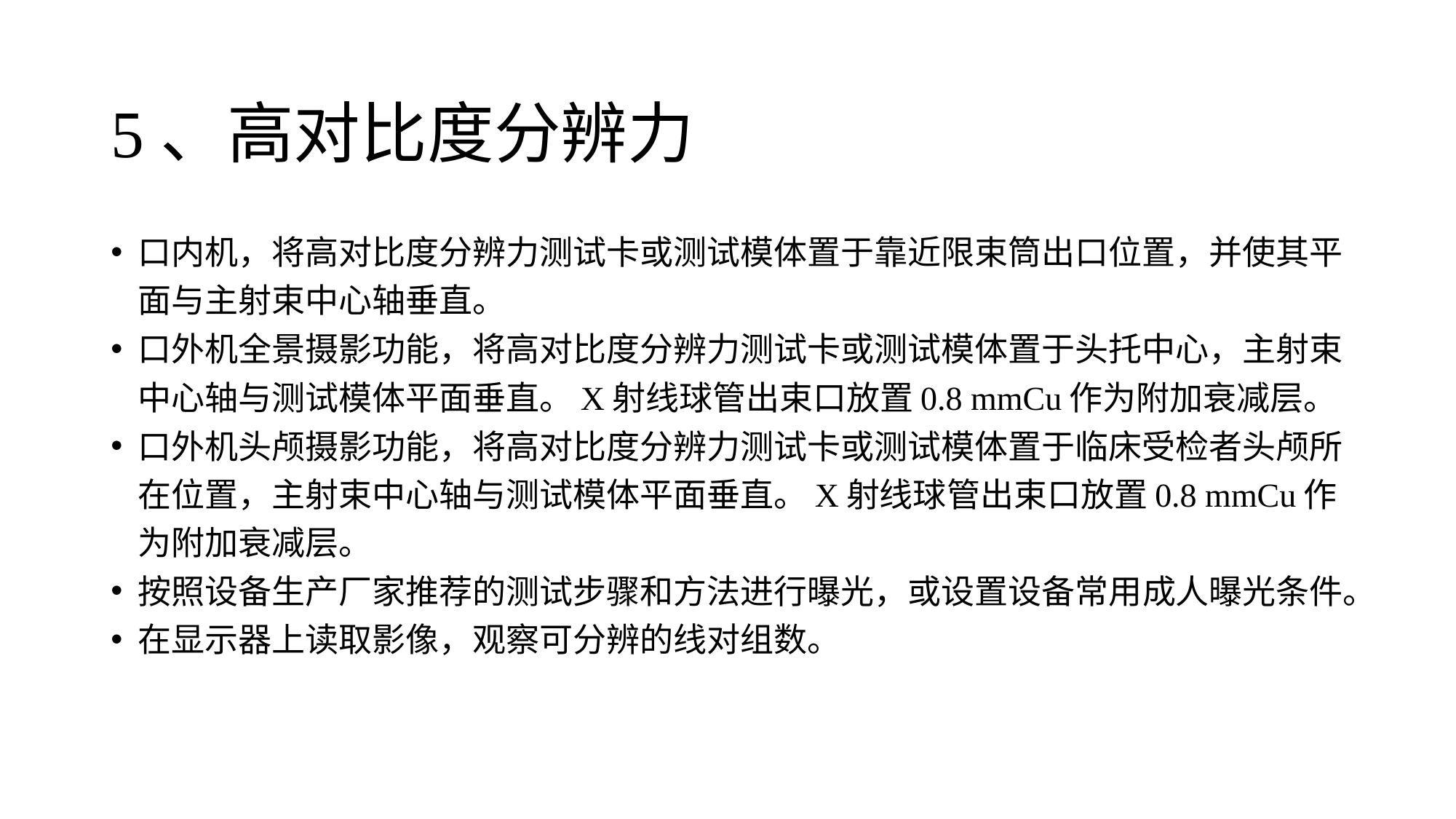

# 5、高对比度分辨力
口内机，将高对比度分辨力测试卡或测试模体置于靠近限束筒出口位置，并使其平面与主射束中心轴垂直。
口外机全景摄影功能，将高对比度分辨力测试卡或测试模体置于头托中心，主射束中心轴与测试模体平面垂直。X射线球管出束口放置0.8 mmCu作为附加衰减层。
口外机头颅摄影功能，将高对比度分辨力测试卡或测试模体置于临床受检者头颅所在位置，主射束中心轴与测试模体平面垂直。X射线球管出束口放置0.8 mmCu作为附加衰减层。
按照设备生产厂家推荐的测试步骤和方法进行曝光，或设置设备常用成人曝光条件。
在显示器上读取影像，观察可分辨的线对组数。